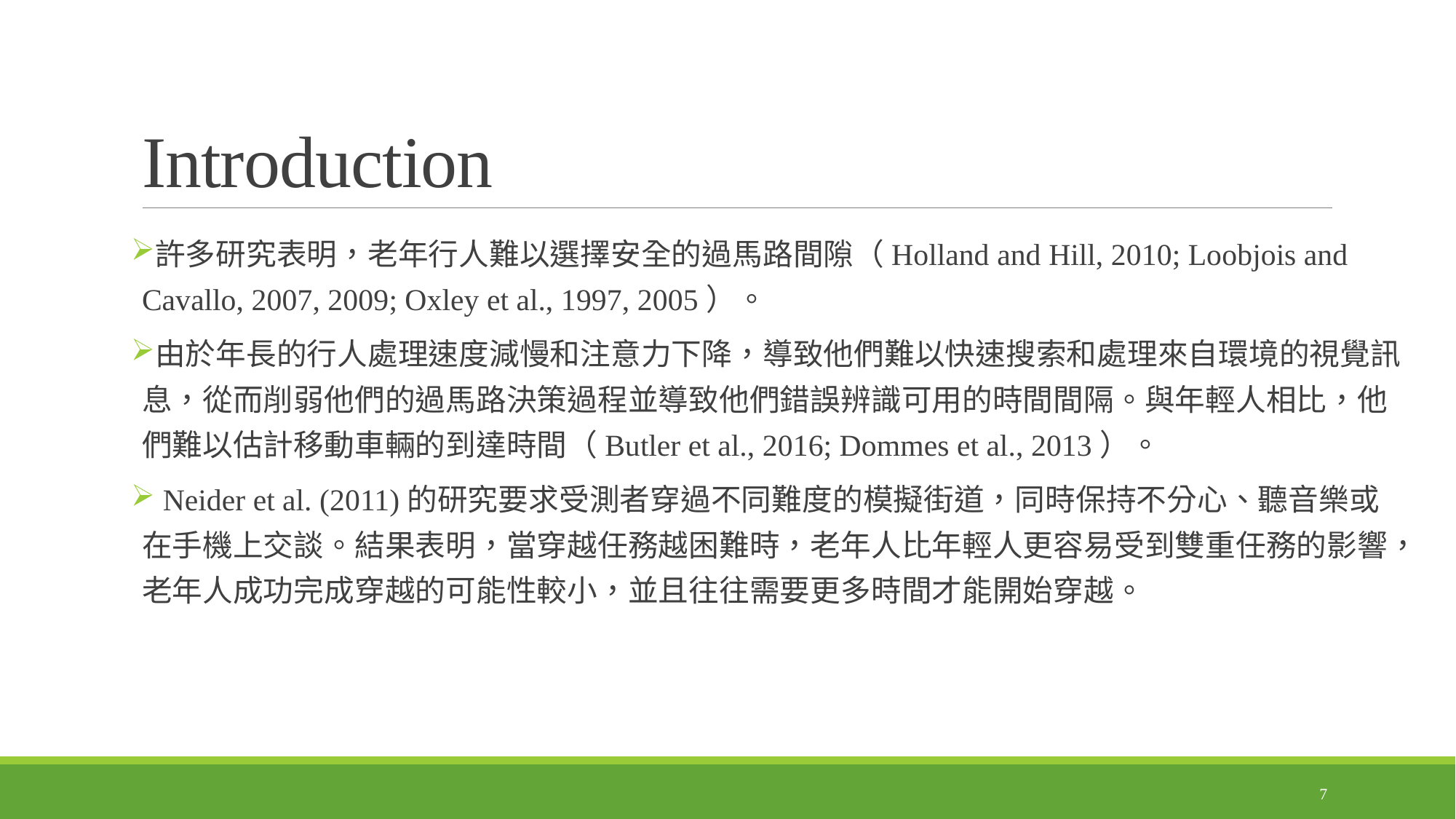

# Introduction
許多研究表明，老年行人難以選擇安全的過馬路間隙（Holland and Hill, 2010; Loobjois and Cavallo, 2007, 2009; Oxley et al., 1997, 2005）。
由於年長的行人處理速度減慢和注意力下降，導致他們難以快速搜索和處理來自環境的視覺訊息，從而削弱他們的過馬路決策過程並導致他們錯誤辨識可用的時間間隔。與年輕人相比，他們難以估計移動車輛的到達時間（Butler et al., 2016; Dommes et al., 2013）。
 Neider et al. (2011)的研究要求受測者穿過不同難度的模擬街道，同時保持不分心、聽音樂或在手機上交談。結果表明，當穿越任務越困難時，老年人比年輕人更容易受到雙重任務的影響，老年人成功完成穿越的可能性較小，並且往往需要更多時間才能開始穿越。

7